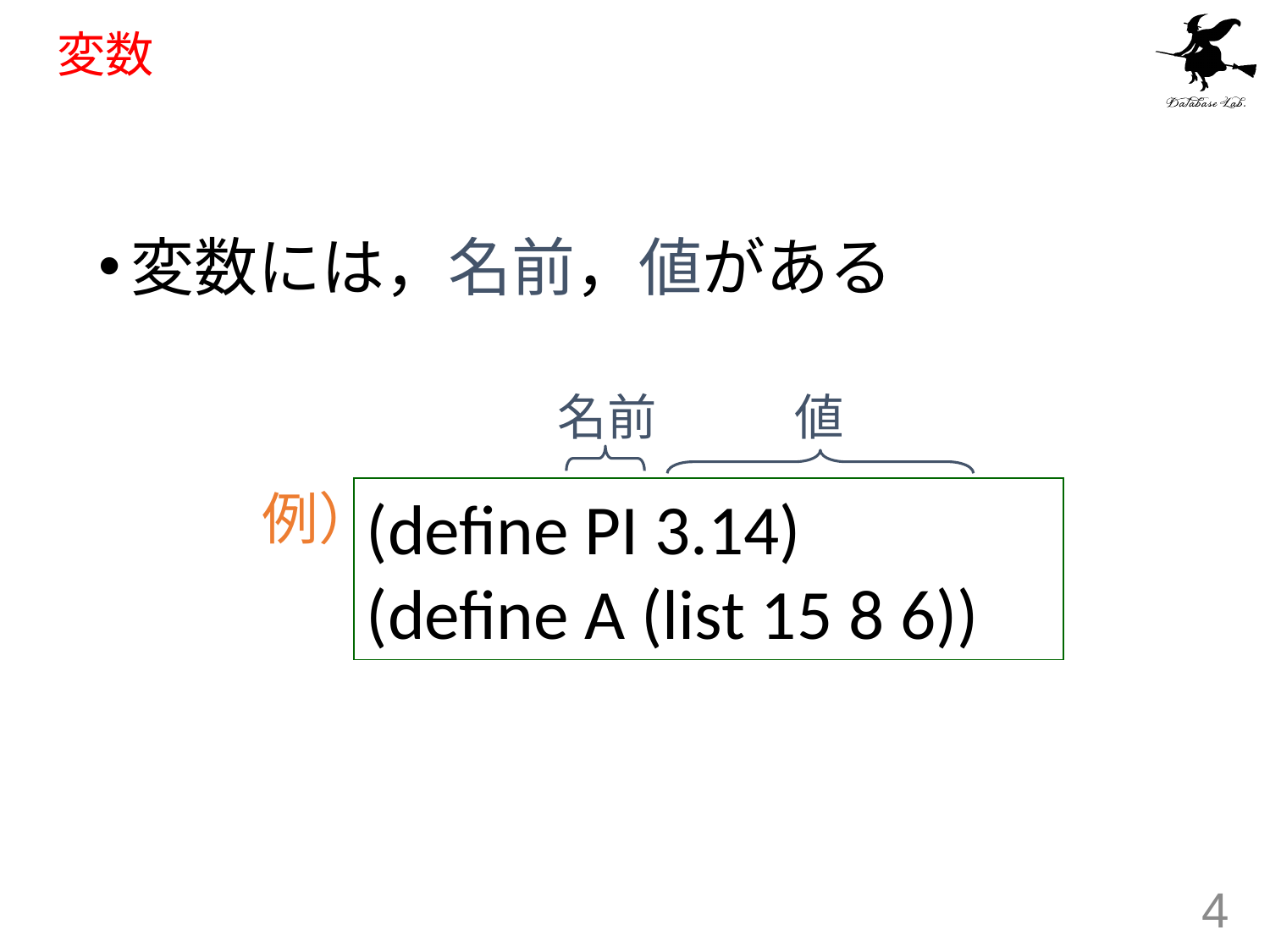

# 変数
変数には，名前，値がある

名前
値

例）
(define PI 3.14)
(define A (list 15 8 6))

4